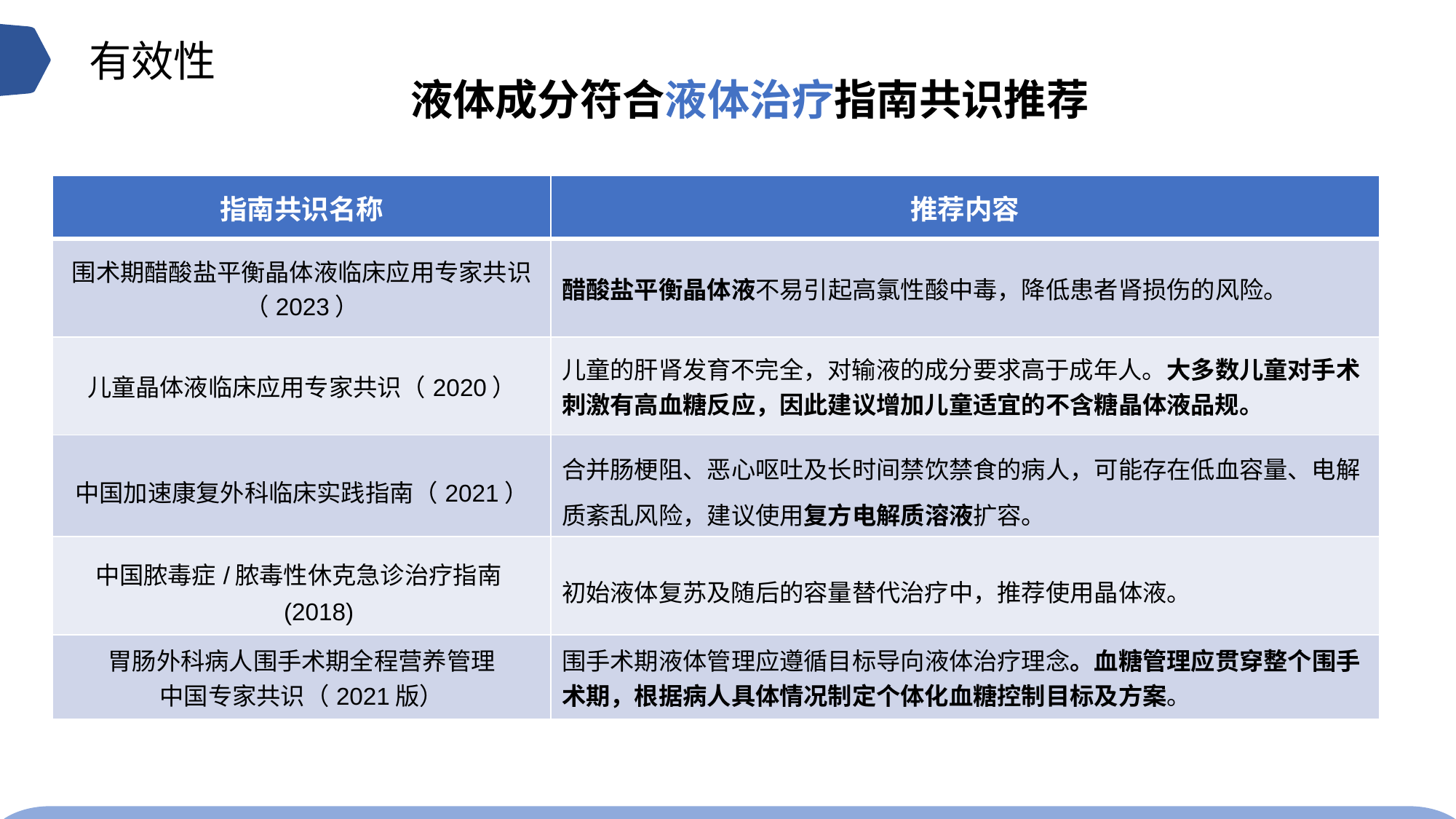

有效性
液体成分符合液体治疗指南共识推荐
| 指南共识名称 | 推荐内容 |
| --- | --- |
| 围术期醋酸盐平衡晶体液临床应用专家共识（2023） | 醋酸盐平衡晶体液不易引起高氯性酸中毒，降低患者肾损伤的风险。 |
| 儿童晶体液临床应用专家共识（2020） | 儿童的肝肾发育不完全，对输液的成分要求高于成年人。大多数儿童对手术刺激有高血糖反应，因此建议增加儿童适宜的不含糖晶体液品规。 |
| 中国加速康复外科临床实践指南（2021） | 合并肠梗阻、恶心呕吐及长时间禁饮禁食的病人，可能存在低血容量、电解质紊乱风险，建议使用复方电解质溶液扩容。 |
| 中国脓毒症/脓毒性休克急诊治疗指南(2018) | 初始液体复苏及随后的容量替代治疗中，推荐使用晶体液。 |
| 胃肠外科病人围手术期全程营养管理 中国专家共识（2021版） | 围手术期液体管理应遵循目标导向液体治疗理念。血糖管理应贯穿整个围手术期，根据病人具体情况制定个体化血糖控制目标及方案。 |